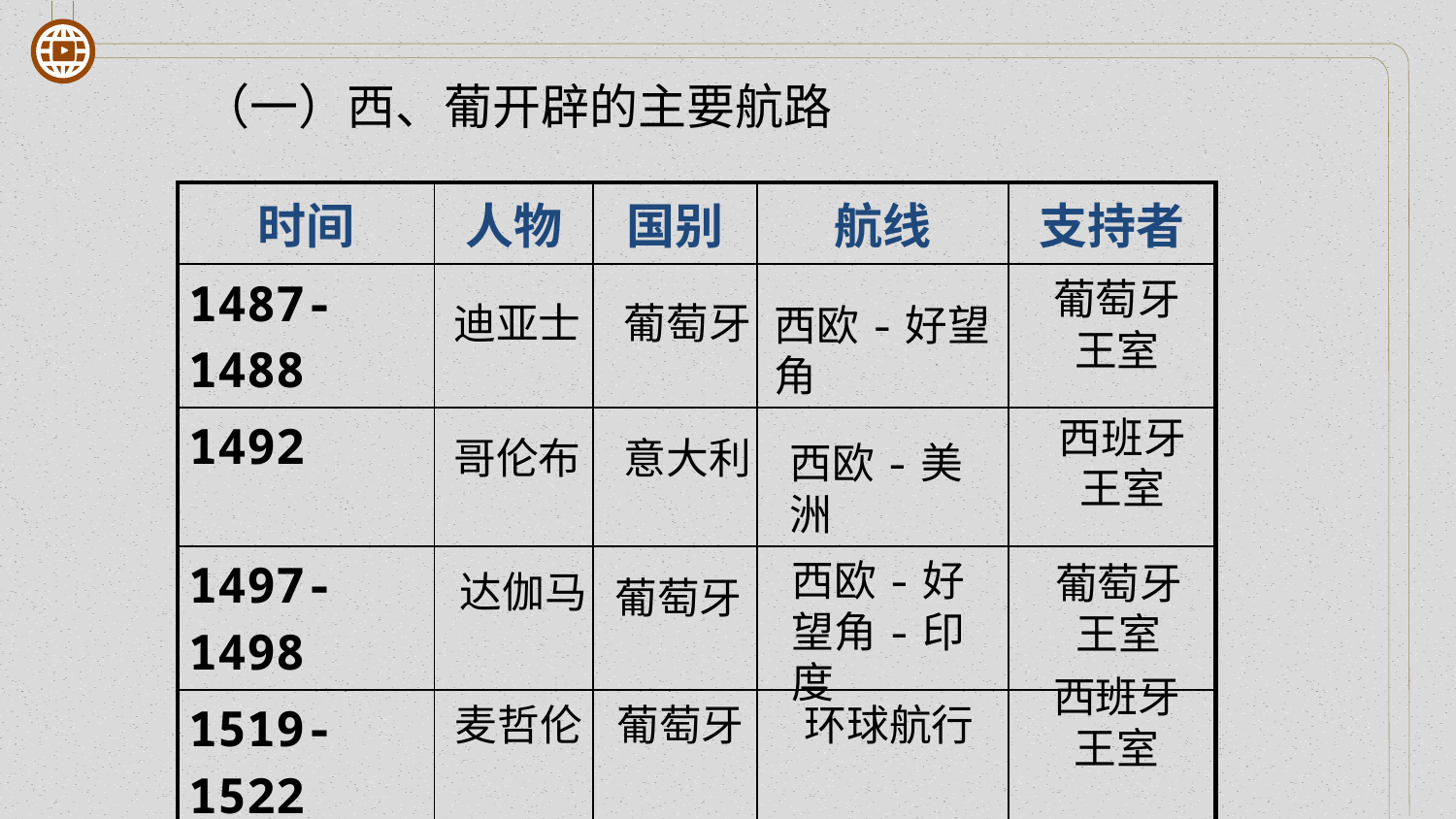

（一）西、葡开辟的主要航路
| 时间 | 人物 | 国别 | 航线 | 支持者 |
| --- | --- | --- | --- | --- |
| 1487-1488 |  |  |  |  |
| 1492 |  |  |  |  |
| 1497-1498 |  |  |  |  |
| 1519-1522 |  |  |  |  |
葡萄牙
王室
葡萄牙
迪亚士
西欧-好望角
西班牙
王室
哥伦布
意大利
西欧-美洲
西欧-好望角-印度
葡萄牙
王室
达伽马
葡萄牙
西班牙
王室
麦哲伦
环球航行
葡萄牙